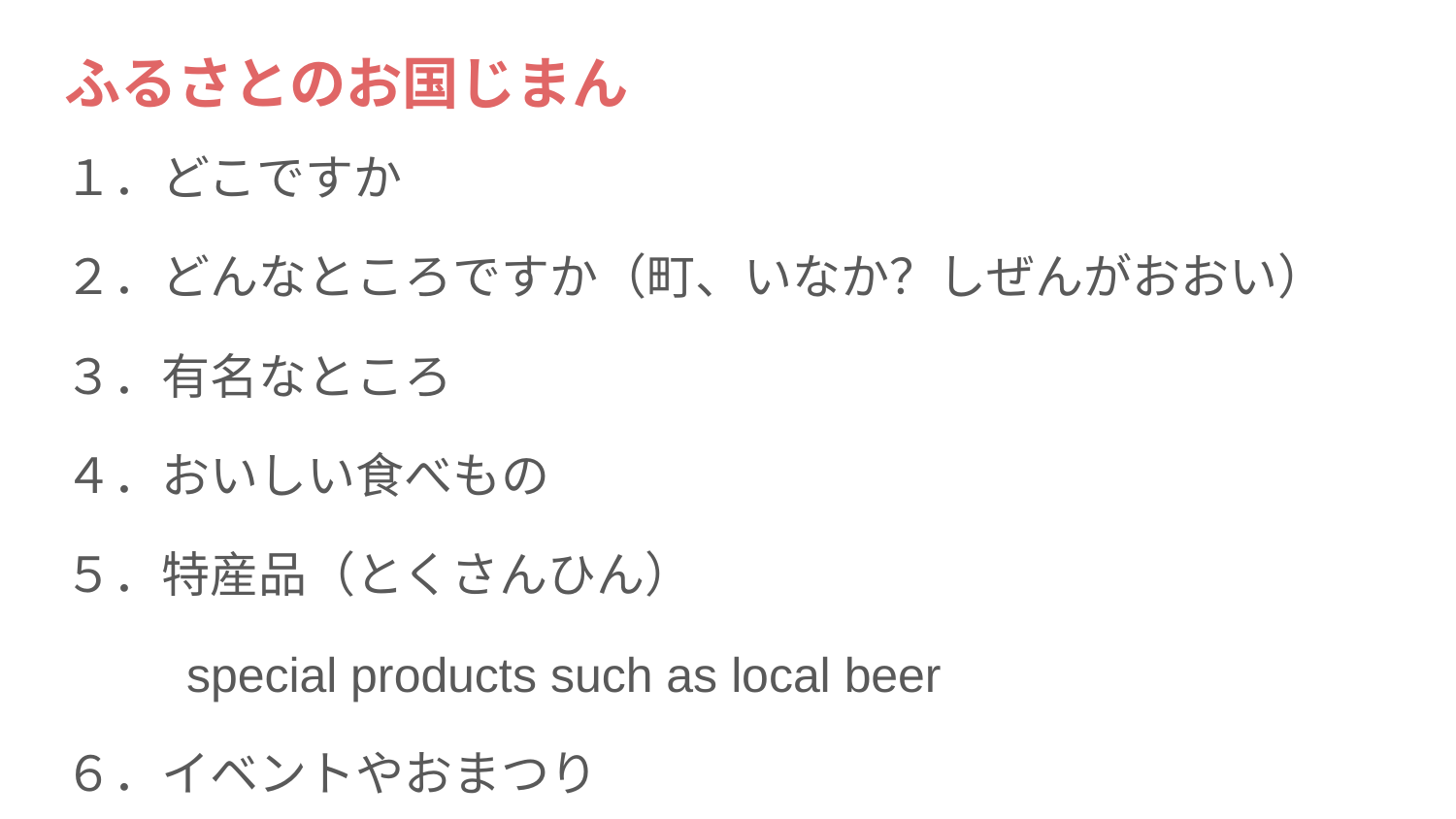

# ふるさとのお国じまん
１．どこですか
２．どんなところですか（町、いなか？しぜんがおおい）
３．有名なところ
４．おいしい食べもの
５．特産品（とくさんひん）
         special products such as local beer
６．イベントやおまつり